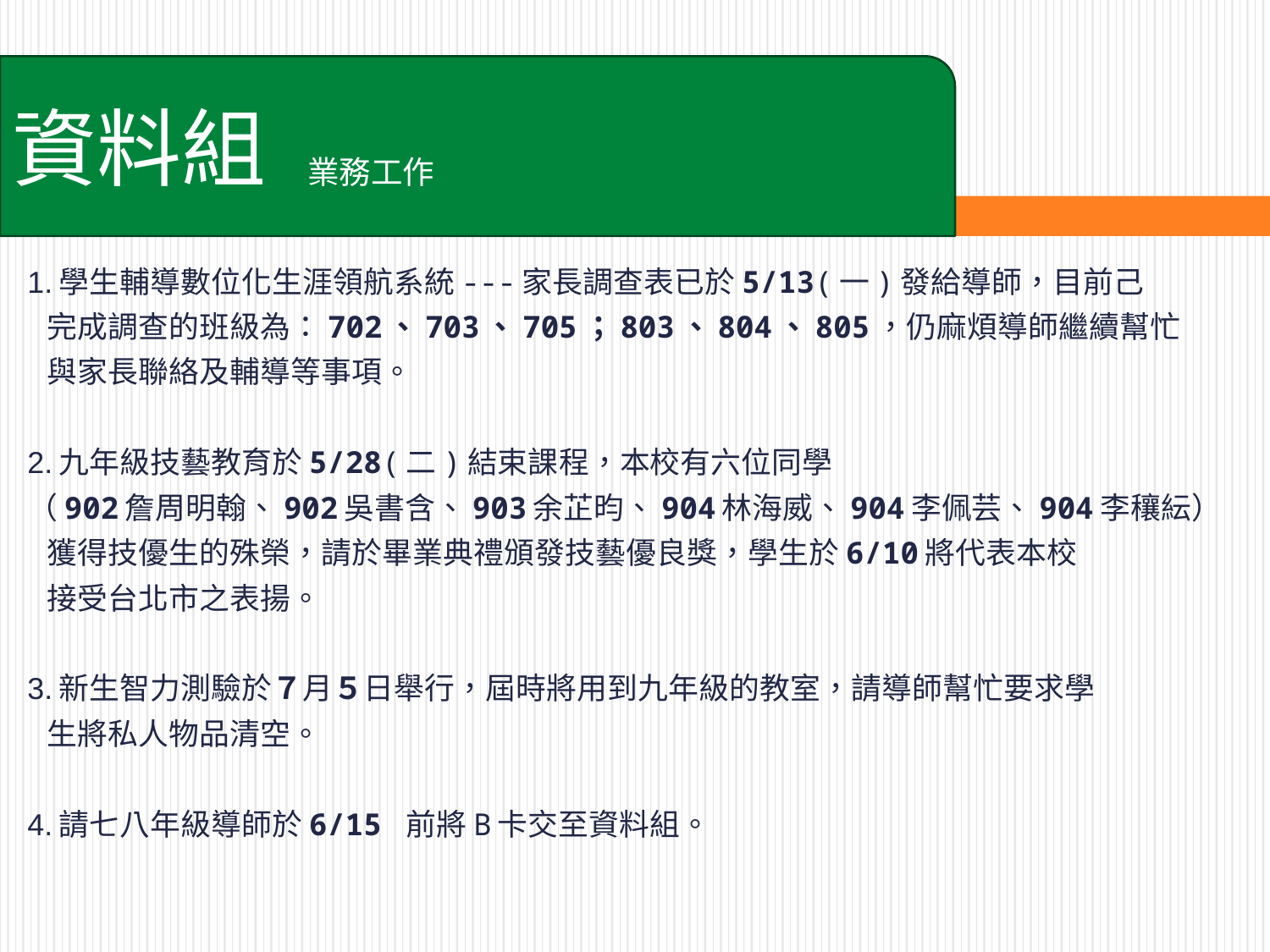

資料組
業務工作

1.學生輔導數位化生涯領航系統---家長調查表已於5/13(一)發給導師，目前己
  完成調查的班級為：702、703、705；803、804、805，仍麻煩導師繼續幫忙
  與家長聯絡及輔導等事項。

2.九年級技藝教育於5/28(二)結束課程，本校有六位同學
（902詹周明翰、902吳書含、903余芷昀、904林海威、904李佩芸、904李穰紜）
  獲得技優生的殊榮，請於畢業典禮頒發技藝優良獎，學生於6/10將代表本校
  接受台北市之表揚。

3.新生智力測驗於７月５日舉行，屆時將用到九年級的教室，請導師幫忙要求學
  生將私人物品清空。

4.請七八年級導師於6/15 前將B卡交至資料組。